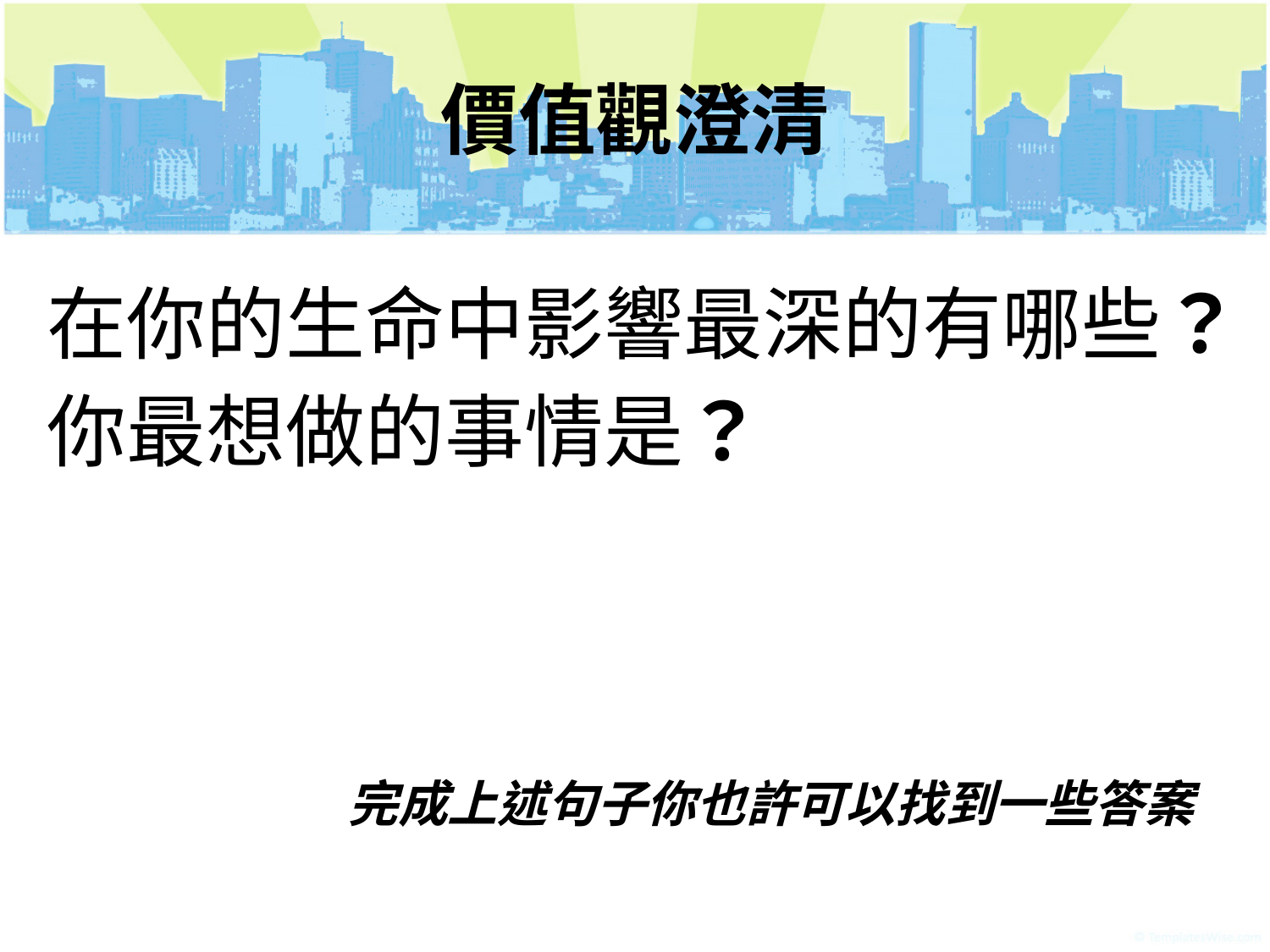

# 價值觀澄清
在你的生命中影響最深的有哪些？
你最想做的事情是？

完成上述句子你也許可以找到一些答案